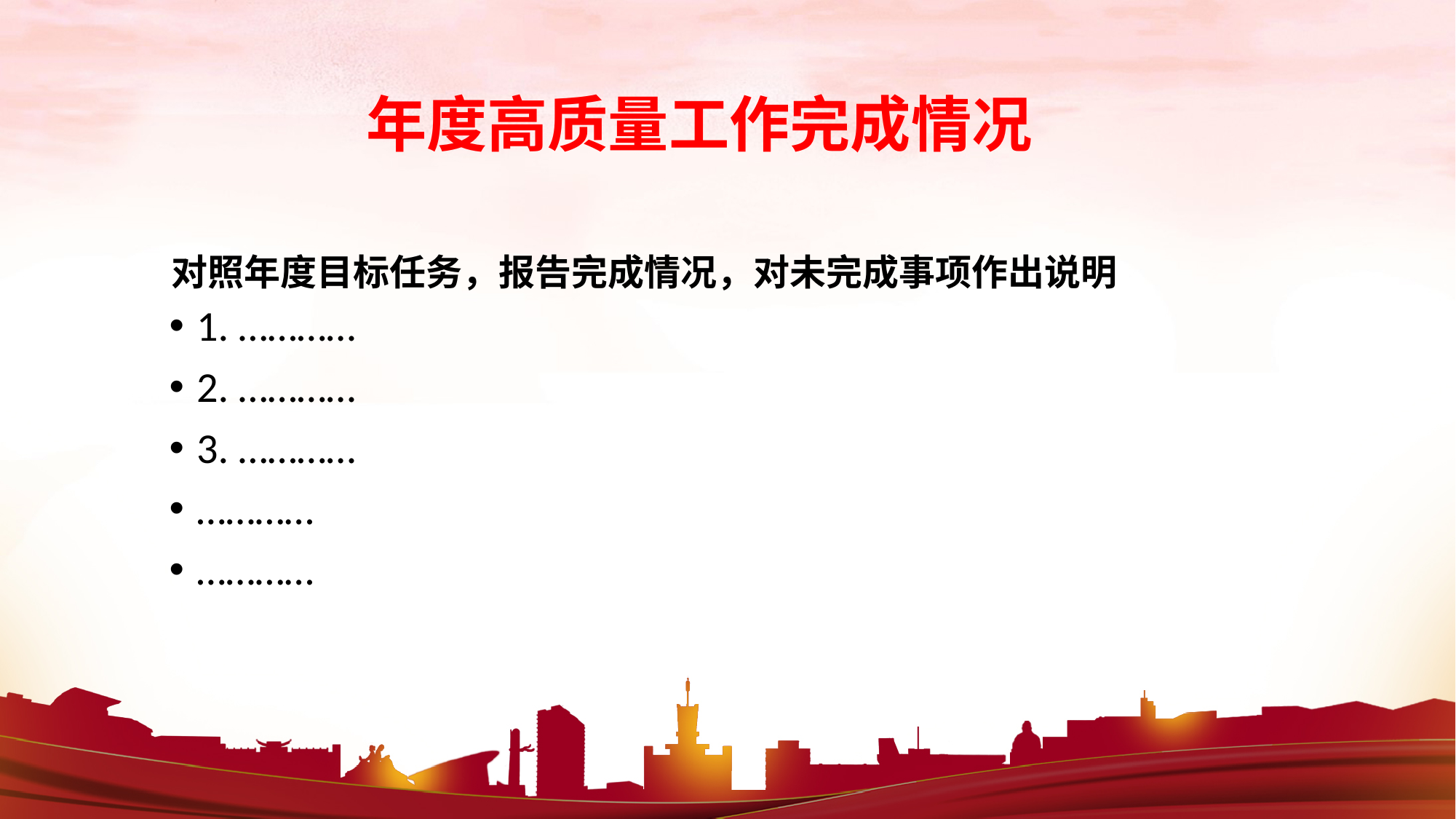

# 年度高质量工作完成情况
对照年度目标任务，报告完成情况，对未完成事项作出说明
1. …………
2. …………
3. …………
…………
…………